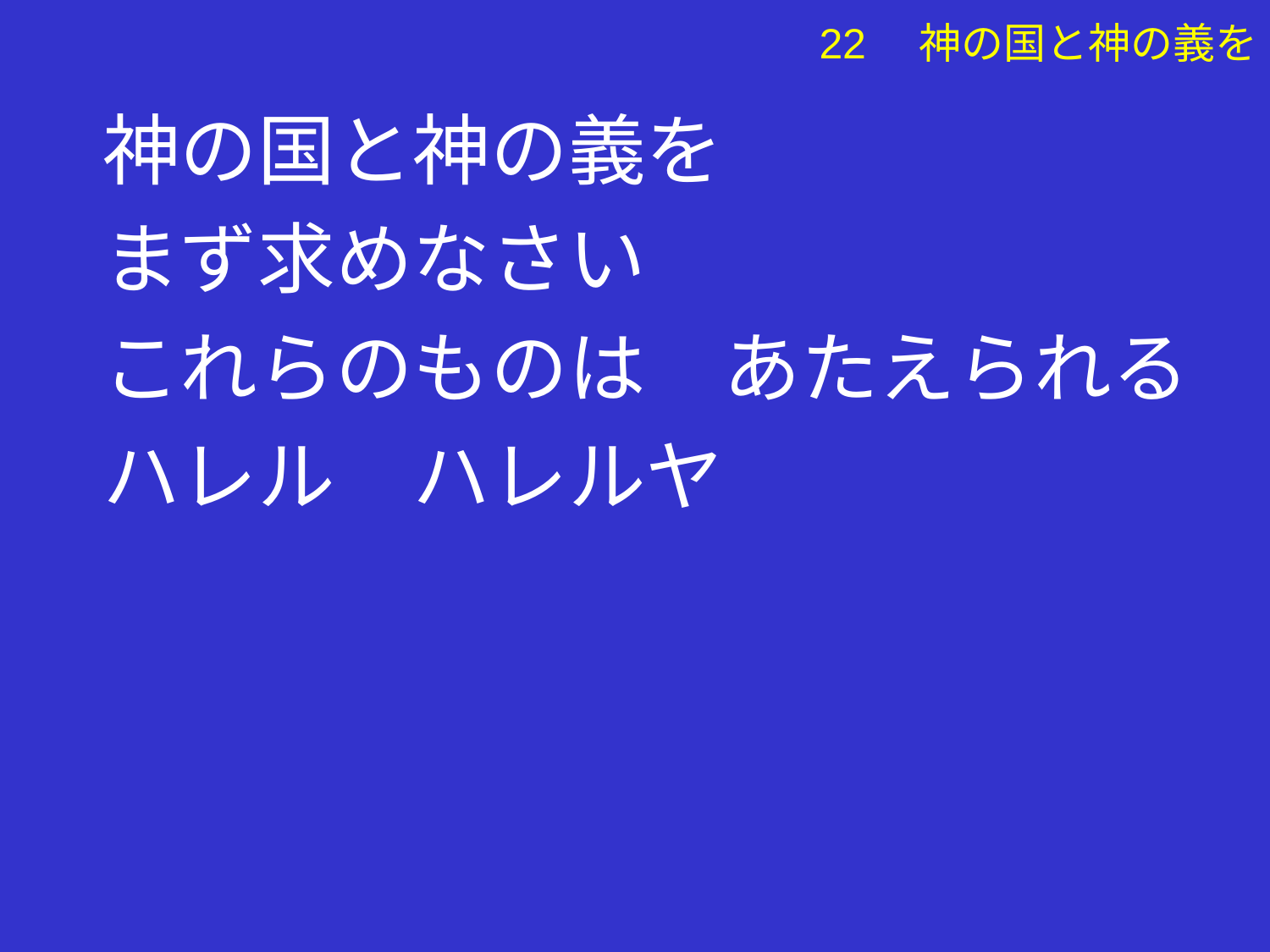

神の国と神の義を
まず求めなさい
これらのものは　あたえられる
ハレル　ハレルヤ
# 22　神の国と神の義を